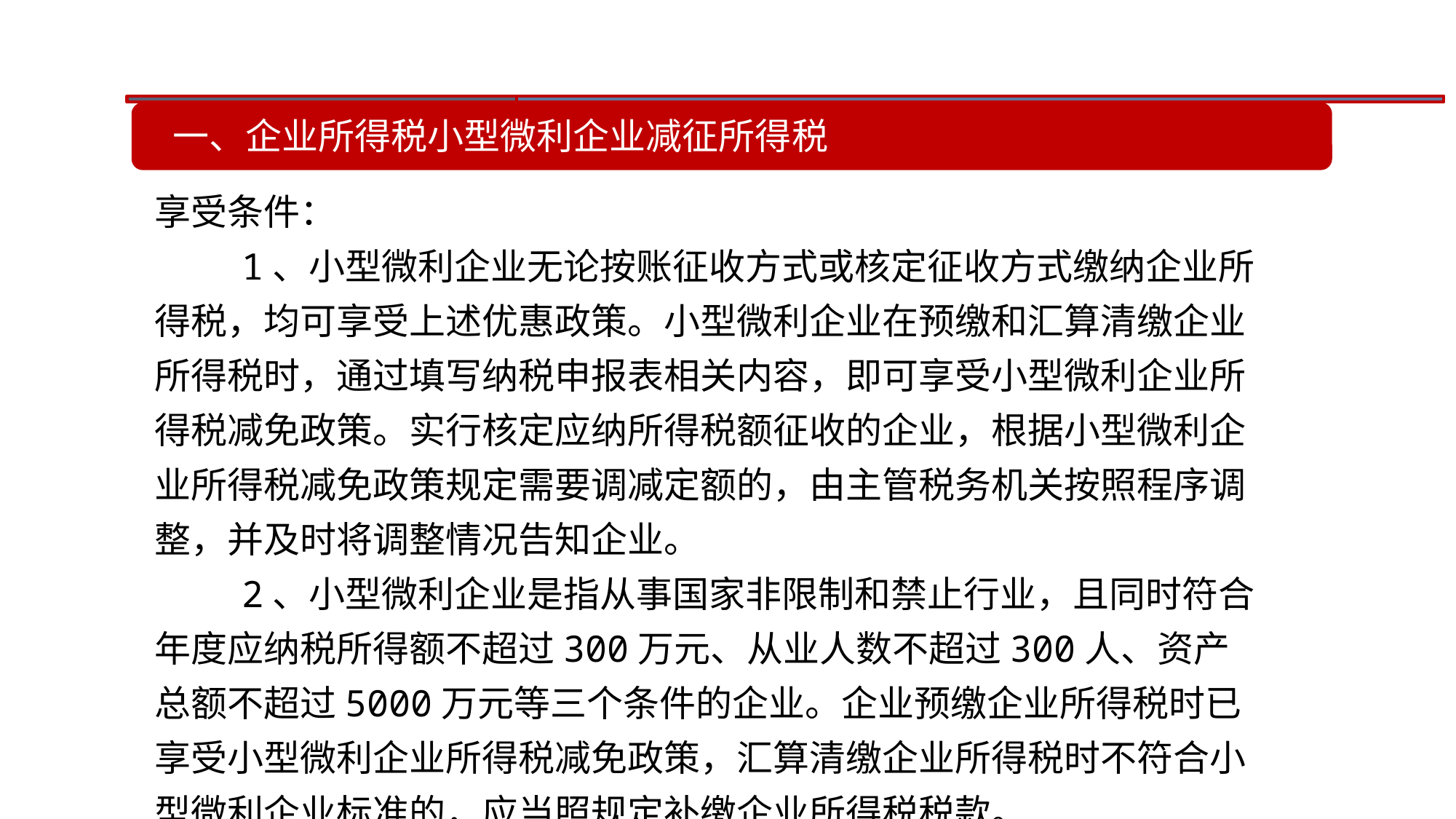

一、企业所得税小型微利企业减征所得税
享受条件：
    1、小型微利企业无论按账征收方式或核定征收方式缴纳企业所得税，均可享受上述优惠政策。小型微利企业在预缴和汇算清缴企业所得税时，通过填写纳税申报表相关内容，即可享受小型微利企业所得税减免政策。实行核定应纳所得税额征收的企业，根据小型微利企业所得税减免政策规定需要调减定额的，由主管税务机关按照程序调整，并及时将调整情况告知企业。
    2、小型微利企业是指从事国家非限制和禁止行业，且同时符合年度应纳税所得额不超过300万元、从业人数不超过300人、资产总额不超过5000万元等三个条件的企业。企业预缴企业所得税时已享受小型微利企业所得税减免政策，汇算清缴企业所得税时不符合小型微利企业标准的，应当照规定补缴企业所得税税款。